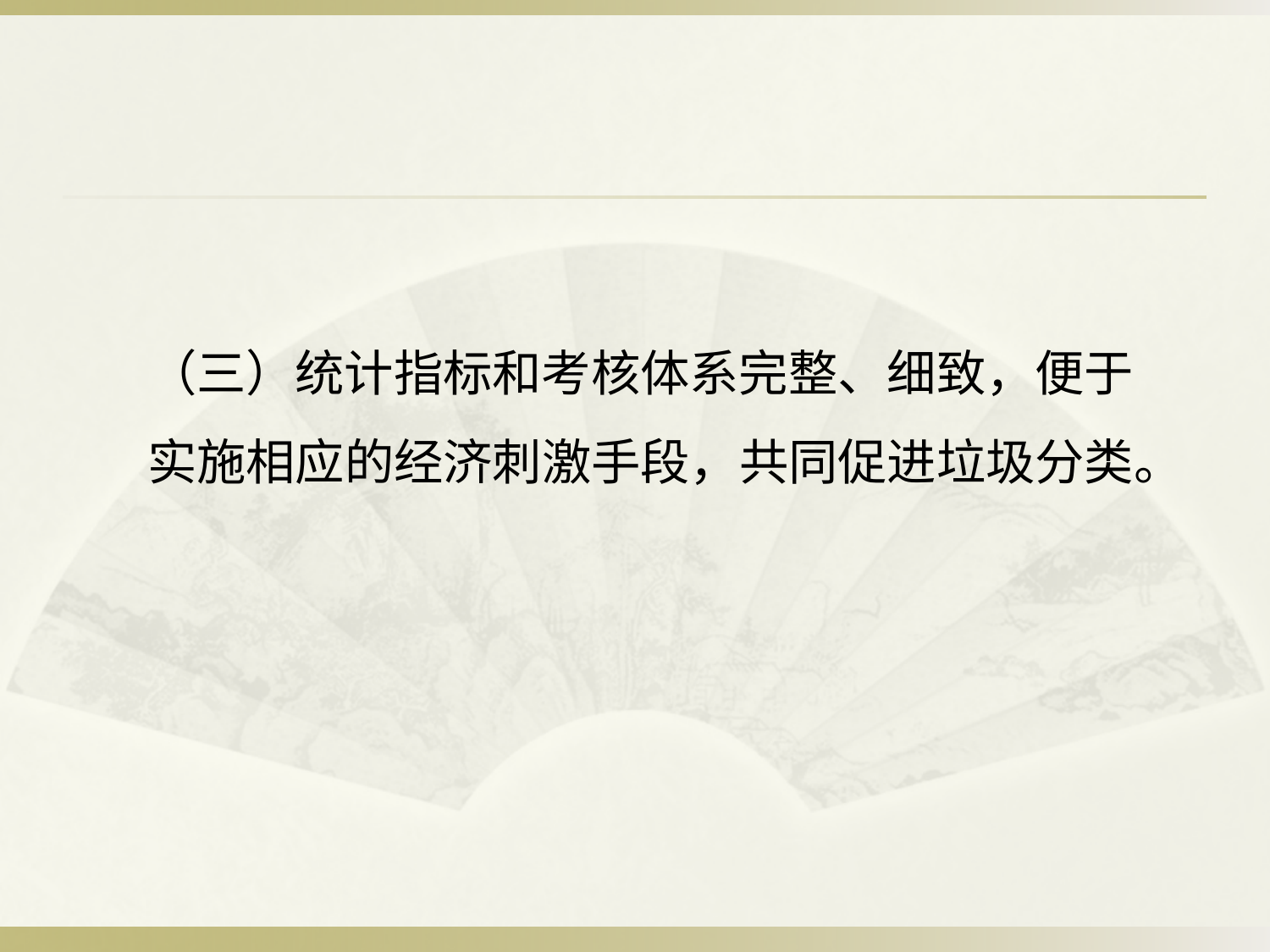

（三）统计指标和考核体系完整、细致，便于实施相应的经济刺激手段，共同促进垃圾分类。